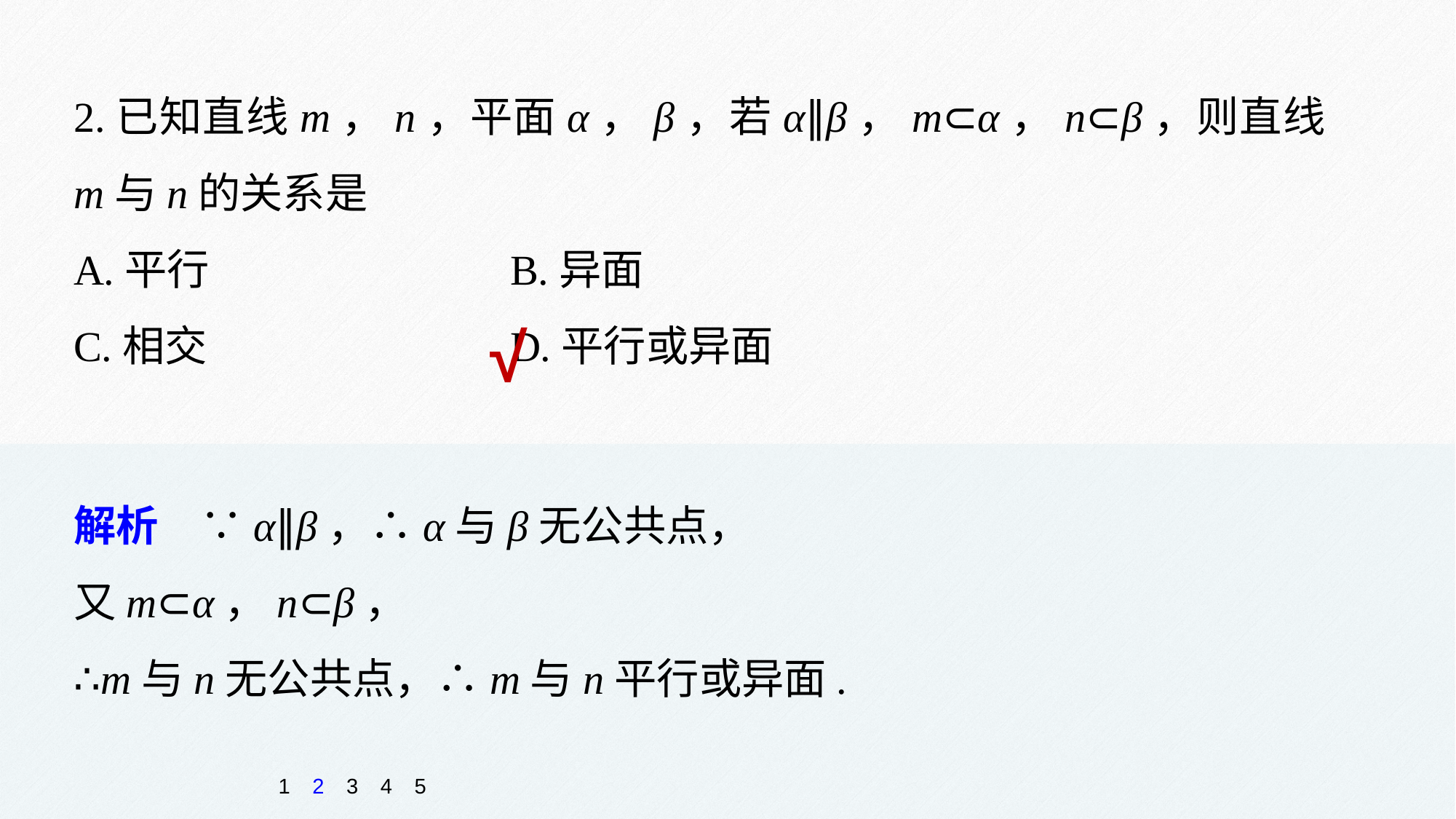

2.已知直线m，n，平面α，β，若α∥β，m⊂α，n⊂β，则直线m与n的关系是
A.平行  			B.异面
C.相交  			D.平行或异面
√
解析　∵α∥β，∴α与β无公共点，
又m⊂α，n⊂β，
∴m与n无公共点，∴m与n平行或异面.
1
2
3
4
5